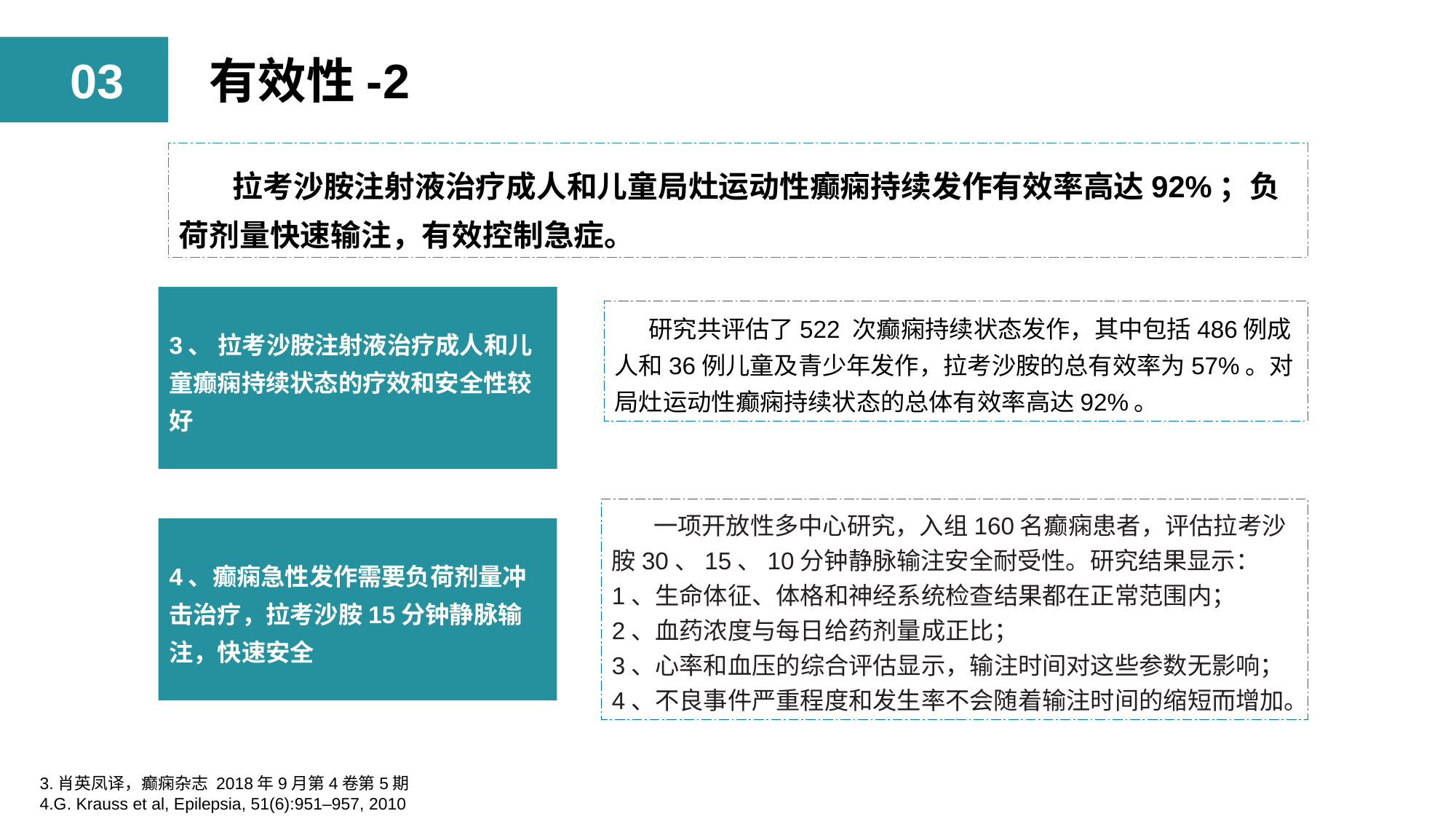

03
有效性-2
      拉考沙胺注射液治疗成人和儿童局灶运动性癫痫持续发作有效率高达92%；负荷剂量快速输注，有效控制急症。

3、 拉考沙胺注射液治疗成人和儿童癫痫持续状态的疗效和安全性较好

      研究共评估了522 次癫痫持续状态发作，其中包括486例成人和36例儿童及青少年发作，拉考沙胺的总有效率为57%。对局灶运动性癫痫持续状态的总体有效率高达92%。
       一项开放性多中心研究，入组160名癫痫患者，评估拉考沙胺30、15、10分钟静脉输注安全耐受性。研究结果显示：
1、生命体征、体格和神经系统检查结果都在正常范围内；
2、血药浓度与每日给药剂量成正比；
3、心率和血压的综合评估显示，输注时间对这些参数无影响；
4、不良事件严重程度和发生率不会随着输注时间的缩短而增加。

4、癫痫急性发作需要负荷剂量冲击治疗，拉考沙胺15分钟静脉输注，快速安全

3.肖英凤译，癫痫杂志 2018年9月第4卷第5期
4.G. Krauss et al, Epilepsia, 51(6):951–957, 2010